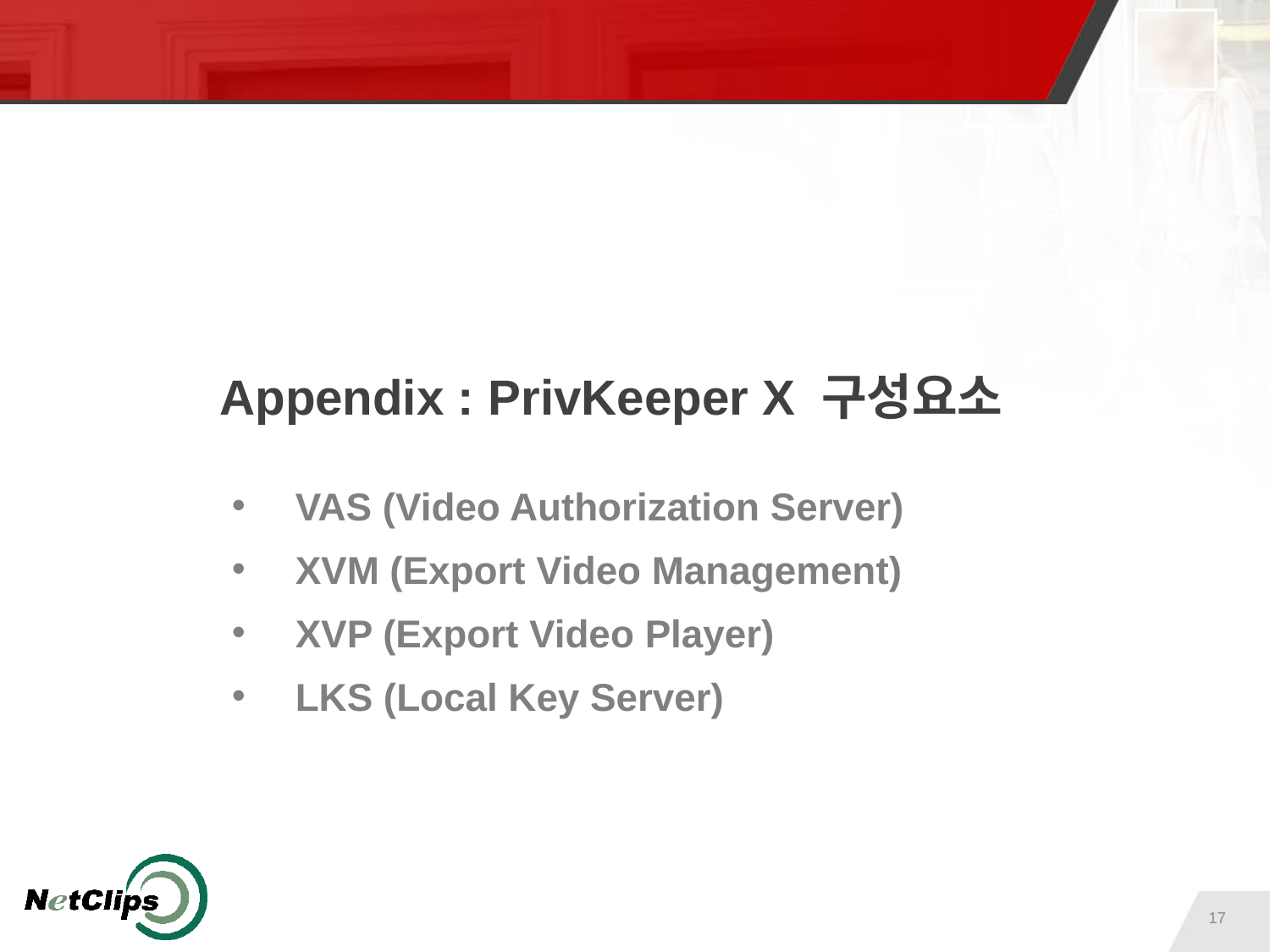

# Appendix : PrivKeeper X 구성요소
VAS (Video Authorization Server)
XVM (Export Video Management)
XVP (Export Video Player)
LKS (Local Key Server)
17